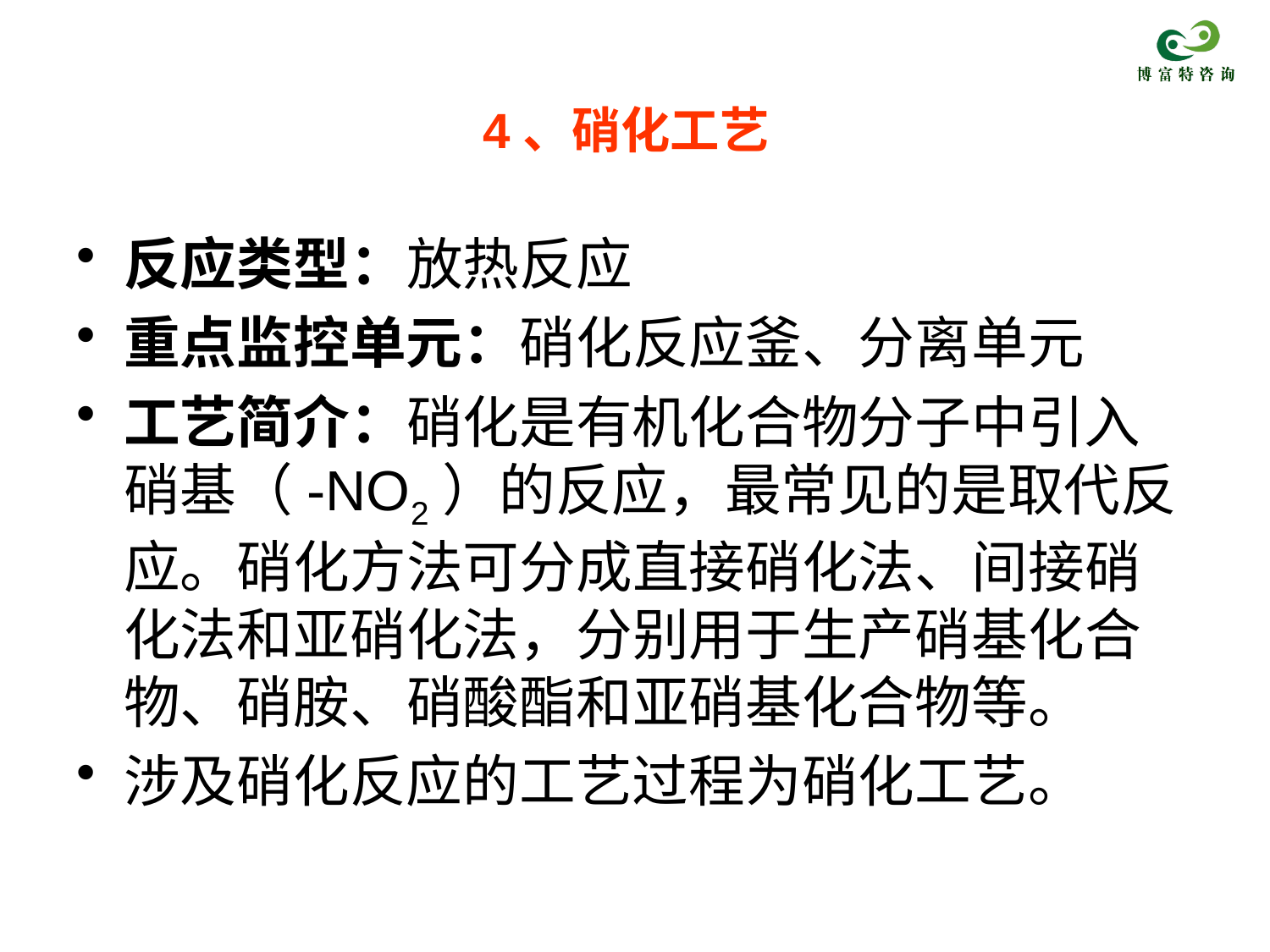

# 4、硝化工艺
反应类型：放热反应
重点监控单元：硝化反应釜、分离单元
工艺简介：硝化是有机化合物分子中引入硝基（-NO2）的反应，最常见的是取代反应。硝化方法可分成直接硝化法、间接硝化法和亚硝化法，分别用于生产硝基化合物、硝胺、硝酸酯和亚硝基化合物等。
涉及硝化反应的工艺过程为硝化工艺。